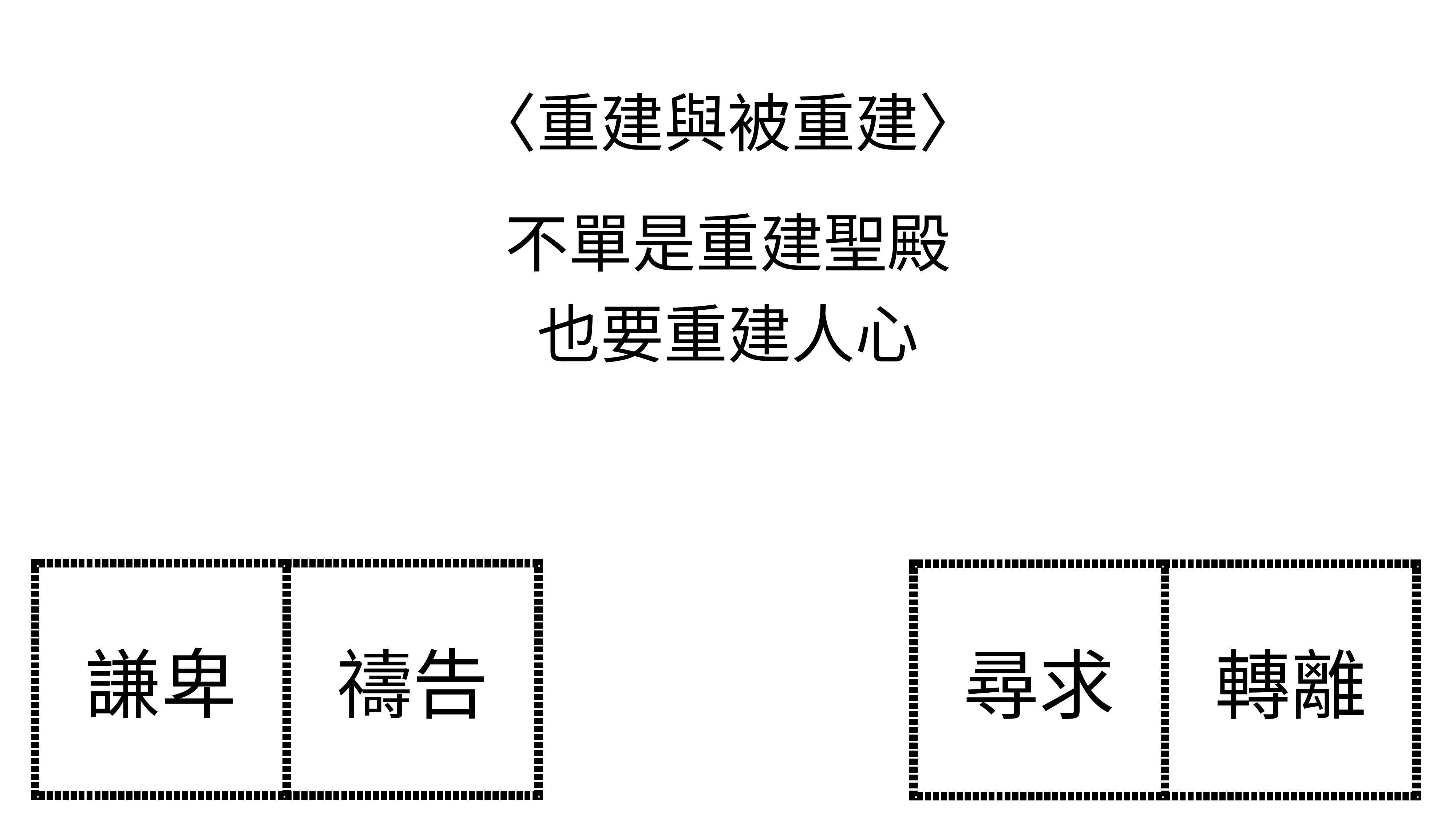

〈重建與被重建〉
不單是重建聖殿
也要重建人心
| 謙卑 | 禱告 |
| --- | --- |
| 尋求 | 轉離 |
| --- | --- |